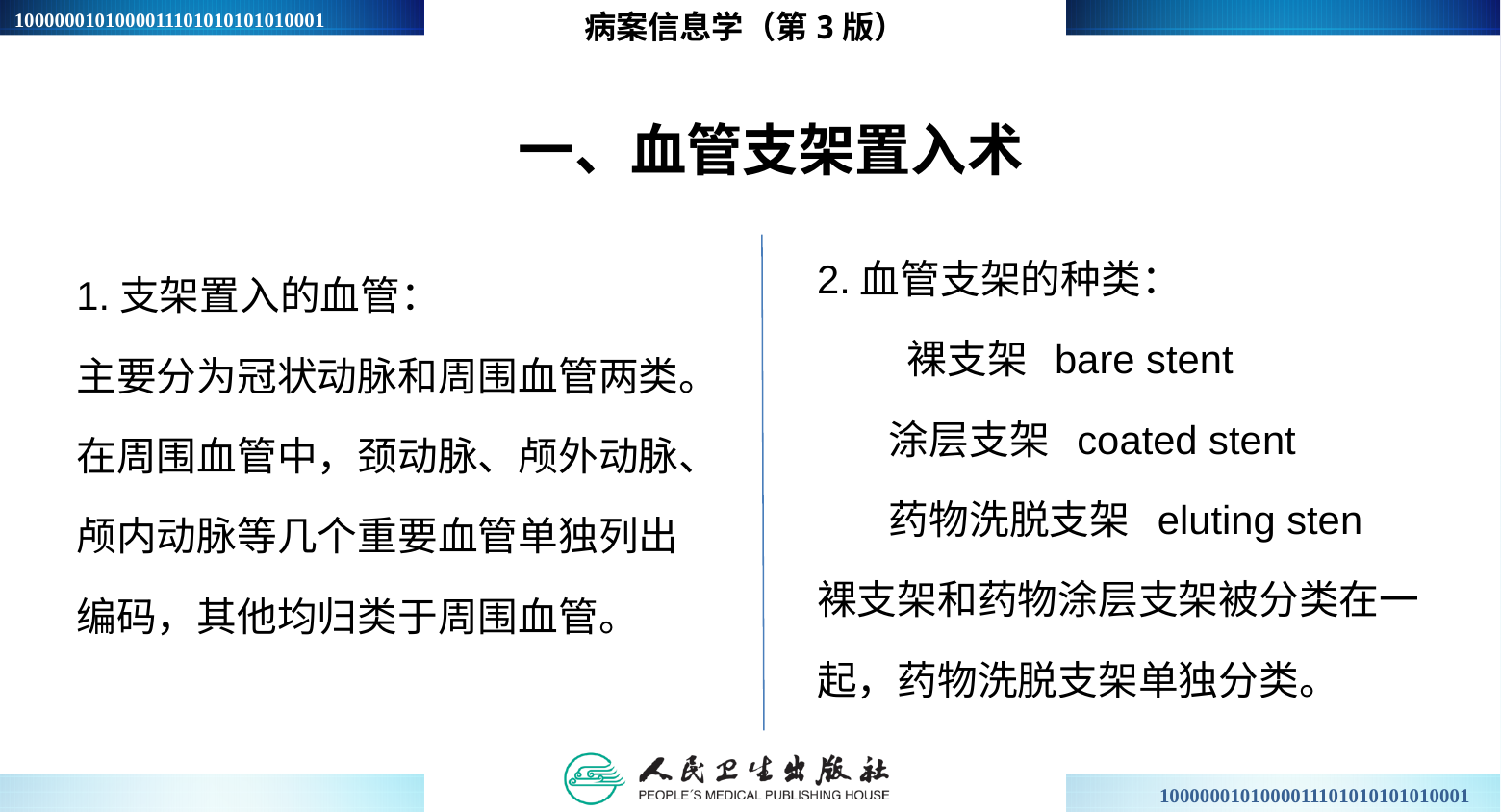

病案信息学（第3版）
# 一、血管支架置入术
2.血管支架的种类：
         裸支架  bare stent
       涂层支架  coated stent
       药物洗脱支架  eluting sten
裸支架和药物涂层支架被分类在一
起，药物洗脱支架单独分类。
1.支架置入的血管：
主要分为冠状动脉和周围血管两类。
在周围血管中，颈动脉、颅外动脉、
颅内动脉等几个重要血管单独列出
编码，其他均归类于周围血管。